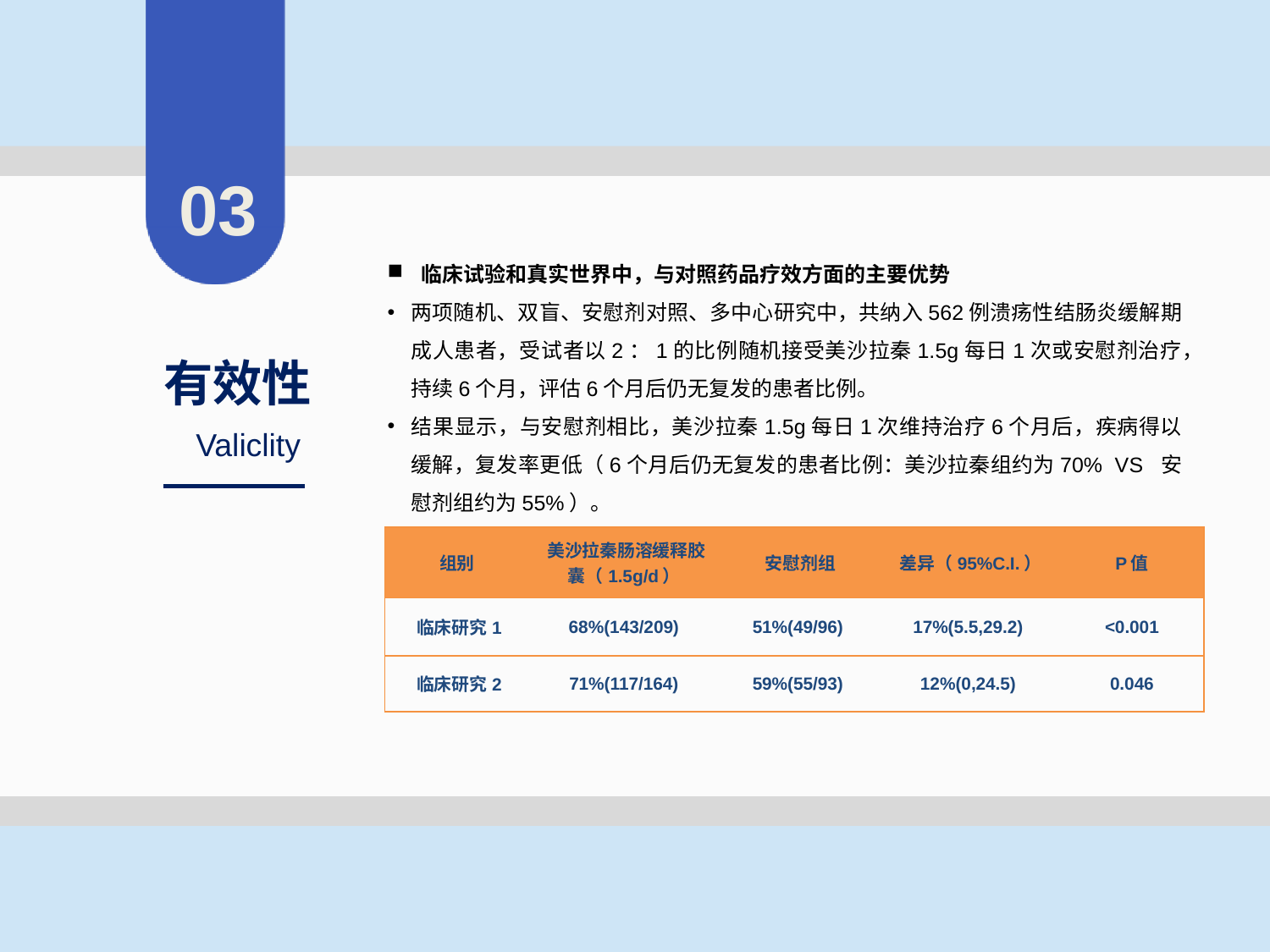

03
 临床试验和真实世界中，与对照药品疗效方面的主要优势
两项随机、双盲、安慰剂对照、多中心研究中，共纳入562例溃疡性结肠炎缓解期成人患者，受试者以2：1的比例随机接受美沙拉秦1.5g每日1次或安慰剂治疗，持续6个月，评估6个月后仍无复发的患者比例。
结果显示，与安慰剂相比，美沙拉秦1.5g每日1次维持治疗6个月后，疾病得以缓解，复发率更低（6个月后仍无复发的患者比例：美沙拉秦组约为70%  VS  安慰剂组约为55%）。

有效性
Valiclity
| 组别 | 美沙拉秦肠溶缓释胶囊（1.5g/d） | 安慰剂组 | 差异（95%C.I.） | P值 |
| --- | --- | --- | --- | --- |
| 临床研究1 | 68%(143/209) | 51%(49/96) | 17%(5.5,29.2) | <0.001 |
| 临床研究2 | 71%(117/164) | 59%(55/93) | 12%(0,24.5) | 0.046 |